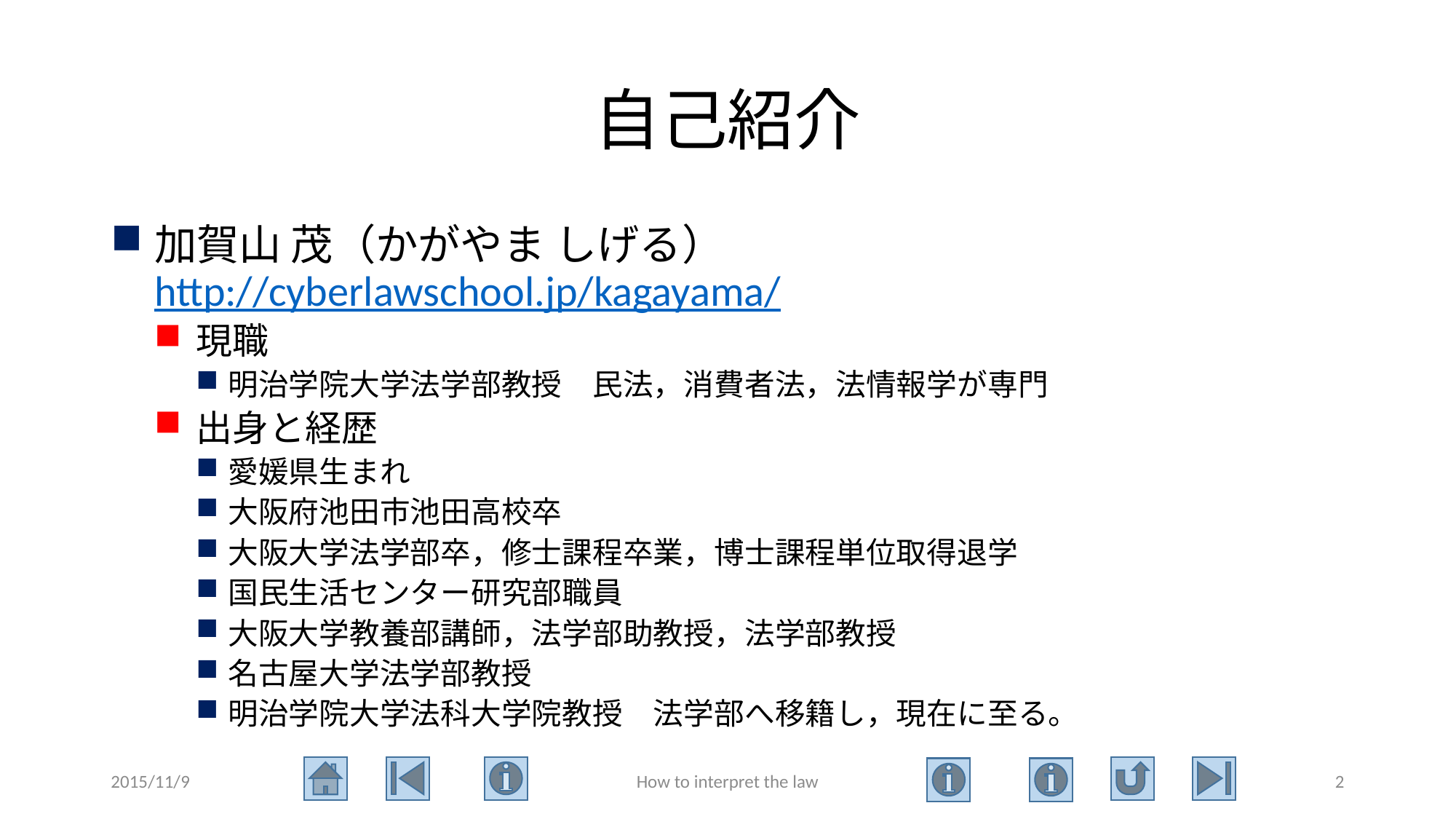

# 自己紹介
加賀山 茂（かがやま しげる） http://cyberlawschool.jp/kagayama/
現職
明治学院大学法学部教授　民法，消費者法，法情報学が専門
出身と経歴
愛媛県生まれ
大阪府池田市池田高校卒
大阪大学法学部卒，修士課程卒業，博士課程単位取得退学
国民生活センター研究部職員
大阪大学教養部講師，法学部助教授，法学部教授
名古屋大学法学部教授
明治学院大学法科大学院教授　法学部へ移籍し，現在に至る。
2015/11/9
How to interpret the law
2